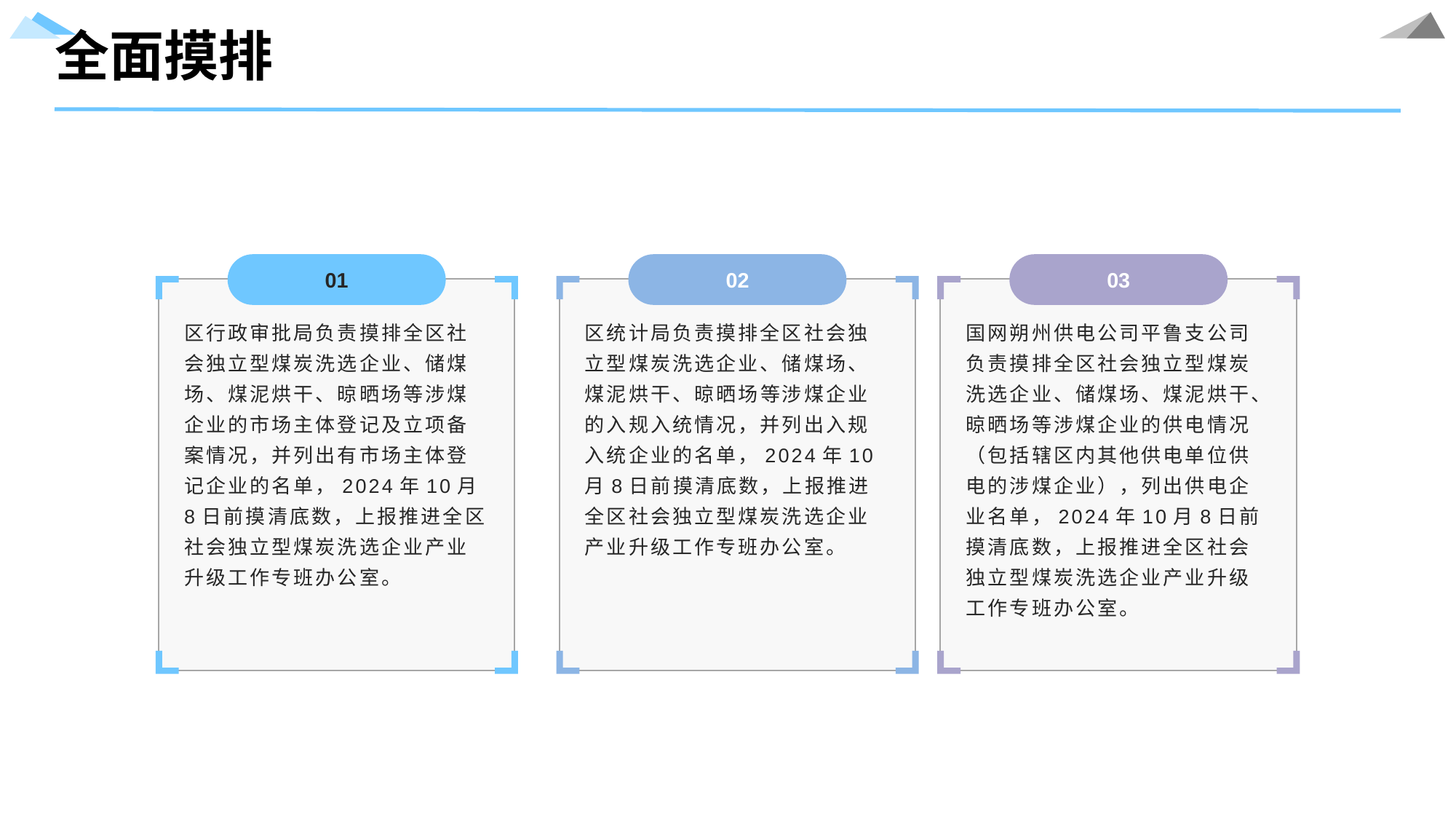

全面摸排
01
02
03

区行政审批局负责摸排全区社会独立型煤炭洗选企业、储煤场、煤泥烘干、晾晒场等涉煤企业的市场主体登记及立项备案情况，并列出有市场主体登记企业的名单，2024年10月8日前摸清底数，上报推进全区社会独立型煤炭洗选企业产业升级工作专班办公室。
区统计局负责摸排全区社会独立型煤炭洗选企业、储煤场、煤泥烘干、晾晒场等涉煤企业的入规入统情况，并列出入规入统企业的名单，2024年10月8日前摸清底数，上报推进全区社会独立型煤炭洗选企业产业升级工作专班办公室。
国网朔州供电公司平鲁支公司负责摸排全区社会独立型煤炭洗选企业、储煤场、煤泥烘干、晾晒场等涉煤企业的供电情况（包括辖区内其他供电单位供电的涉煤企业），列出供电企业名单，2024年10月8日前摸清底数，上报推进全区社会独立型煤炭洗选企业产业升级工作专班办公室。